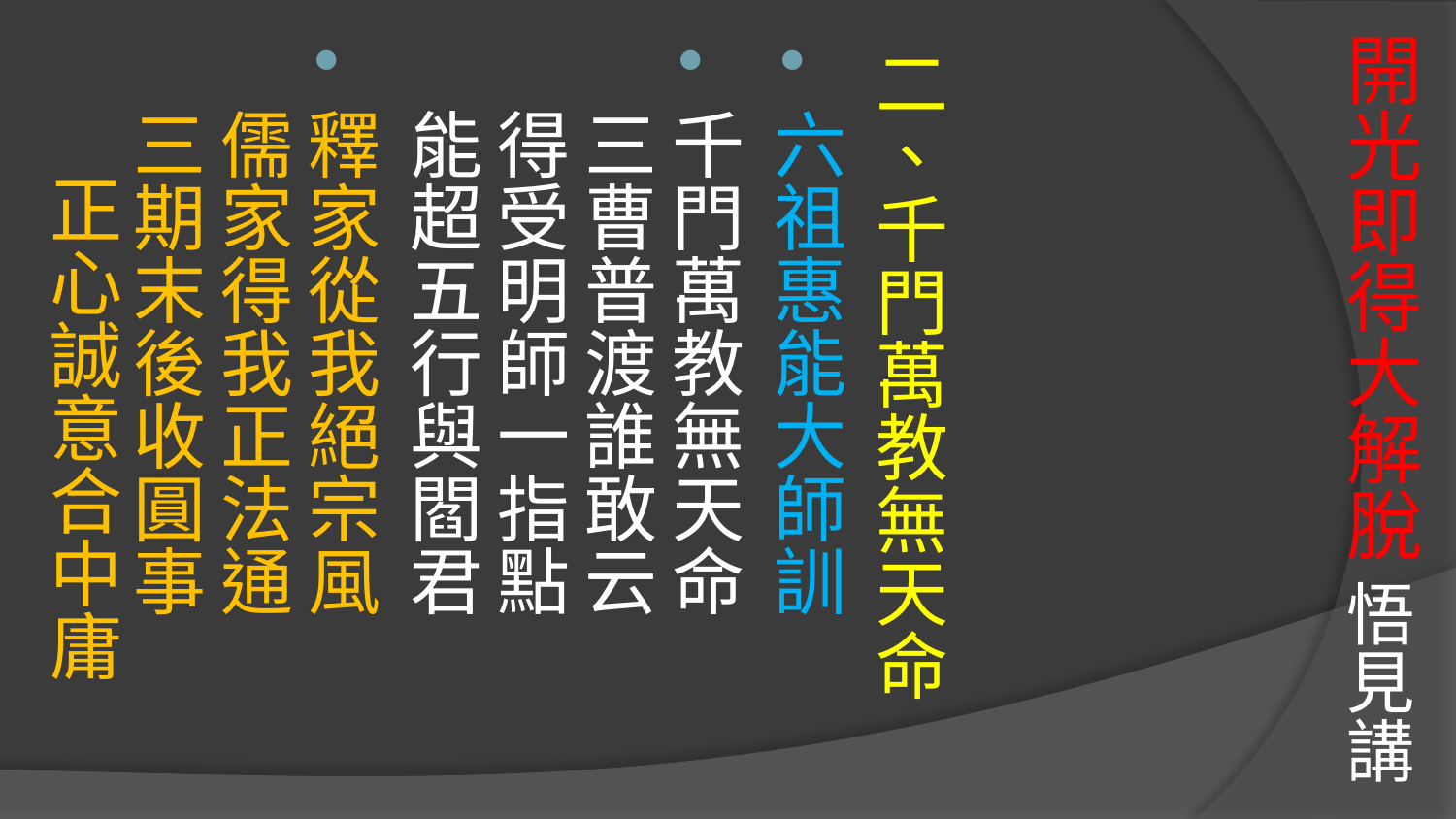

# 開光即得大解脫 悟見講
二、千門萬教無天命
六祖惠能大師訓
千門萬教無天命           三曹普渡誰敢云
得受明師一指點         能超五行與閻君
釋家從我絕宗風       儒家得我正法通
三期末後收圓事               正心誠意合中庸